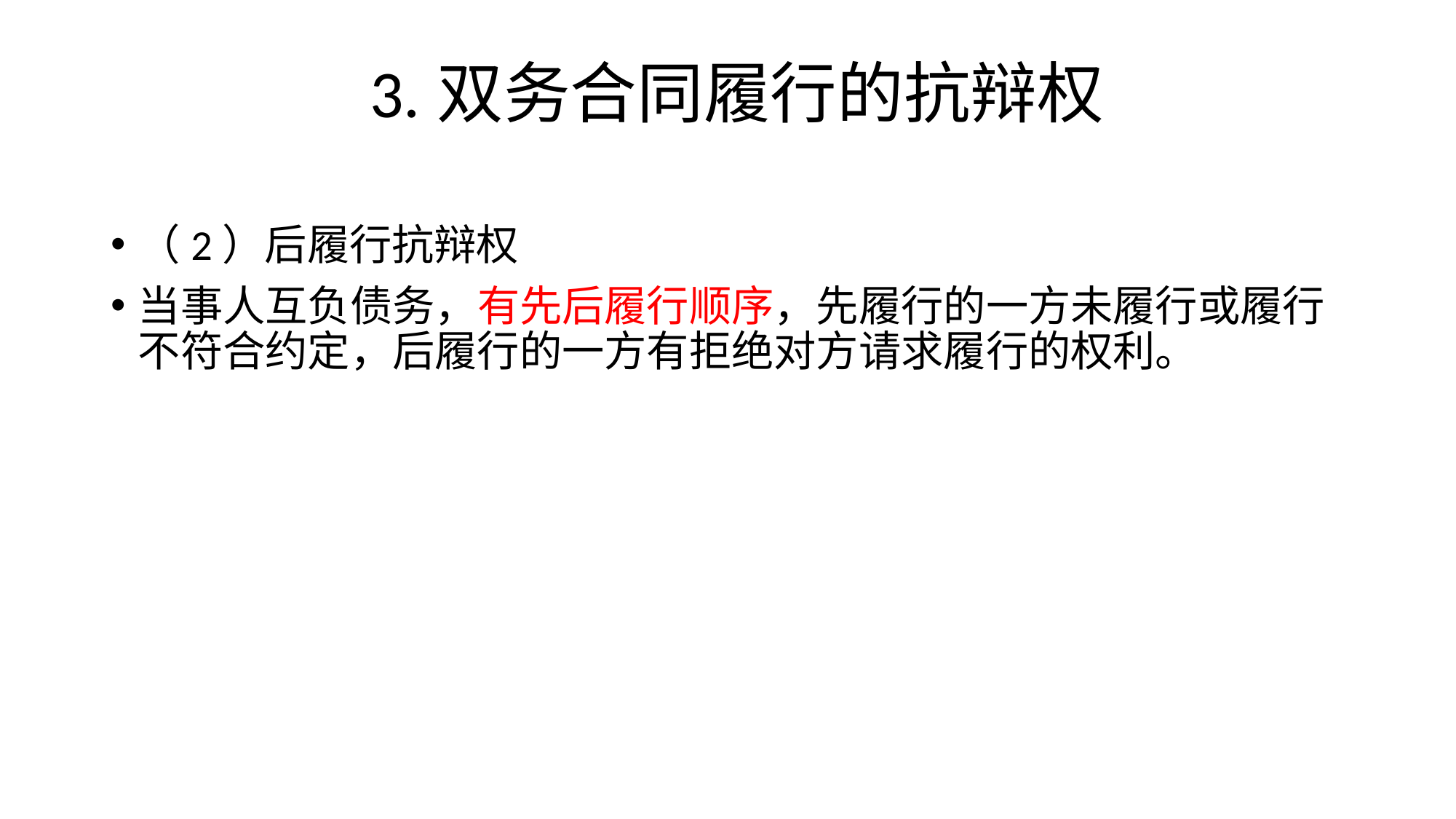

3.双务合同履行的抗辩权
（2）后履行抗辩权
当事人互负债务，有先后履行顺序，先履行的一方未履行或履行不符合约定，后履行的一方有拒绝对方请求履行的权利。